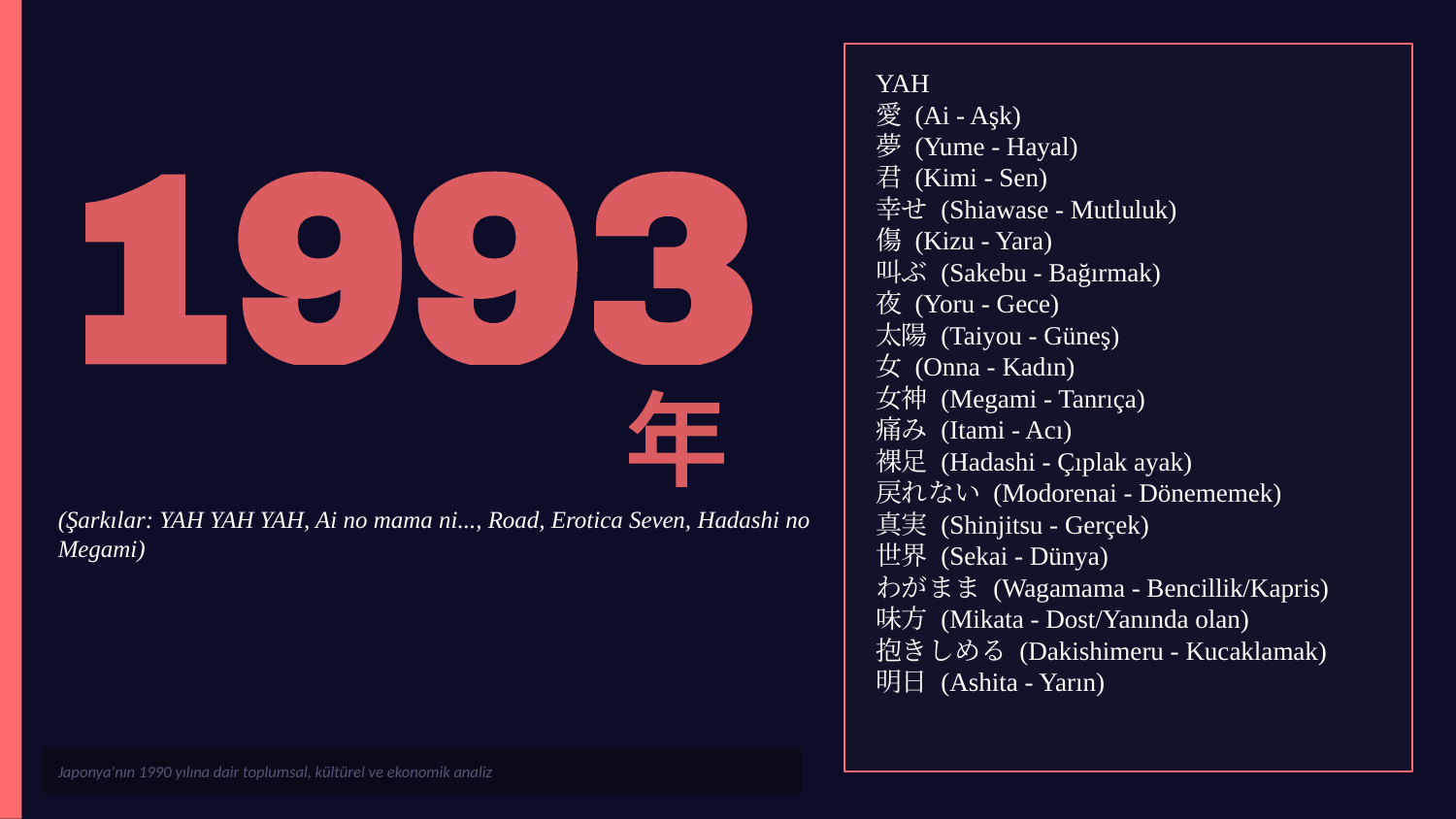

YAH
愛 (Ai - Aşk)
夢 (Yume - Hayal)
君 (Kimi - Sen)
幸せ (Shiawase - Mutluluk)
傷 (Kizu - Yara)
叫ぶ (Sakebu - Bağırmak)
夜 (Yoru - Gece)
太陽 (Taiyou - Güneş)
女 (Onna - Kadın)
女神 (Megami - Tanrıça)
痛み (Itami - Acı)
裸足 (Hadashi - Çıplak ayak)
戻れない (Modorenai - Dönememek)
真実 (Shinjitsu - Gerçek)
世界 (Sekai - Dünya)
わがまま (Wagamama - Bencillik/Kapris)
味方 (Mikata - Dost/Yanında olan)
抱きしめる (Dakishimeru - Kucaklamak)
明日 (Ashita - Yarın)
1993
年
(Şarkılar: YAH YAH YAH, Ai no mama ni..., Road, Erotica Seven, Hadashi no Megami)

Japonya'nın 1990 yılına dair toplumsal, kültürel ve ekonomik analiz